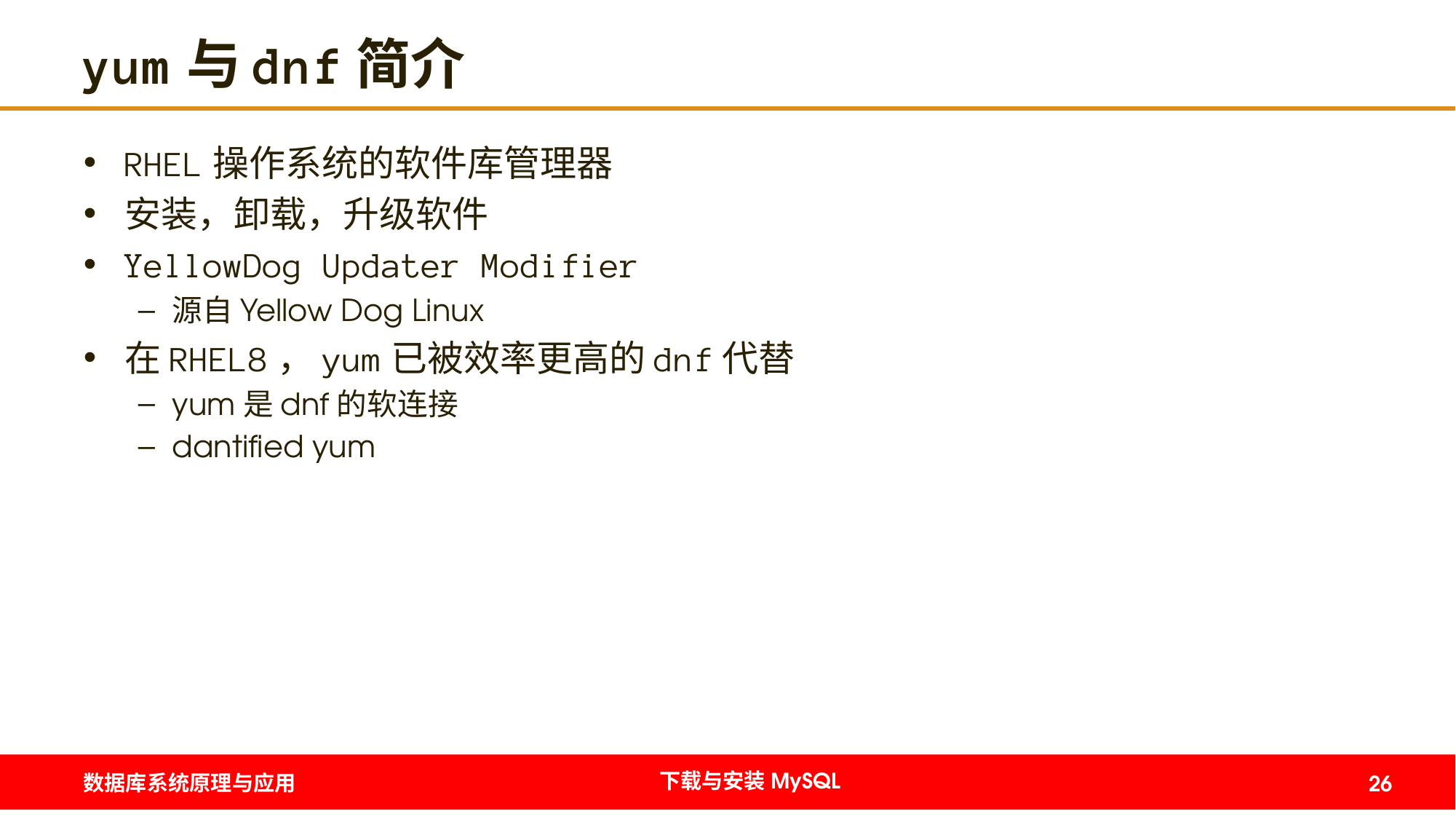

# yum与dnf简介
RHEL操作系统的软件库管理器
安装，卸载，升级软件
YellowDog Updater Modifier
源自Yellow Dog Linux
在RHEL8，yum已被效率更高的dnf代替
yum是dnf的软连接
dantified yum